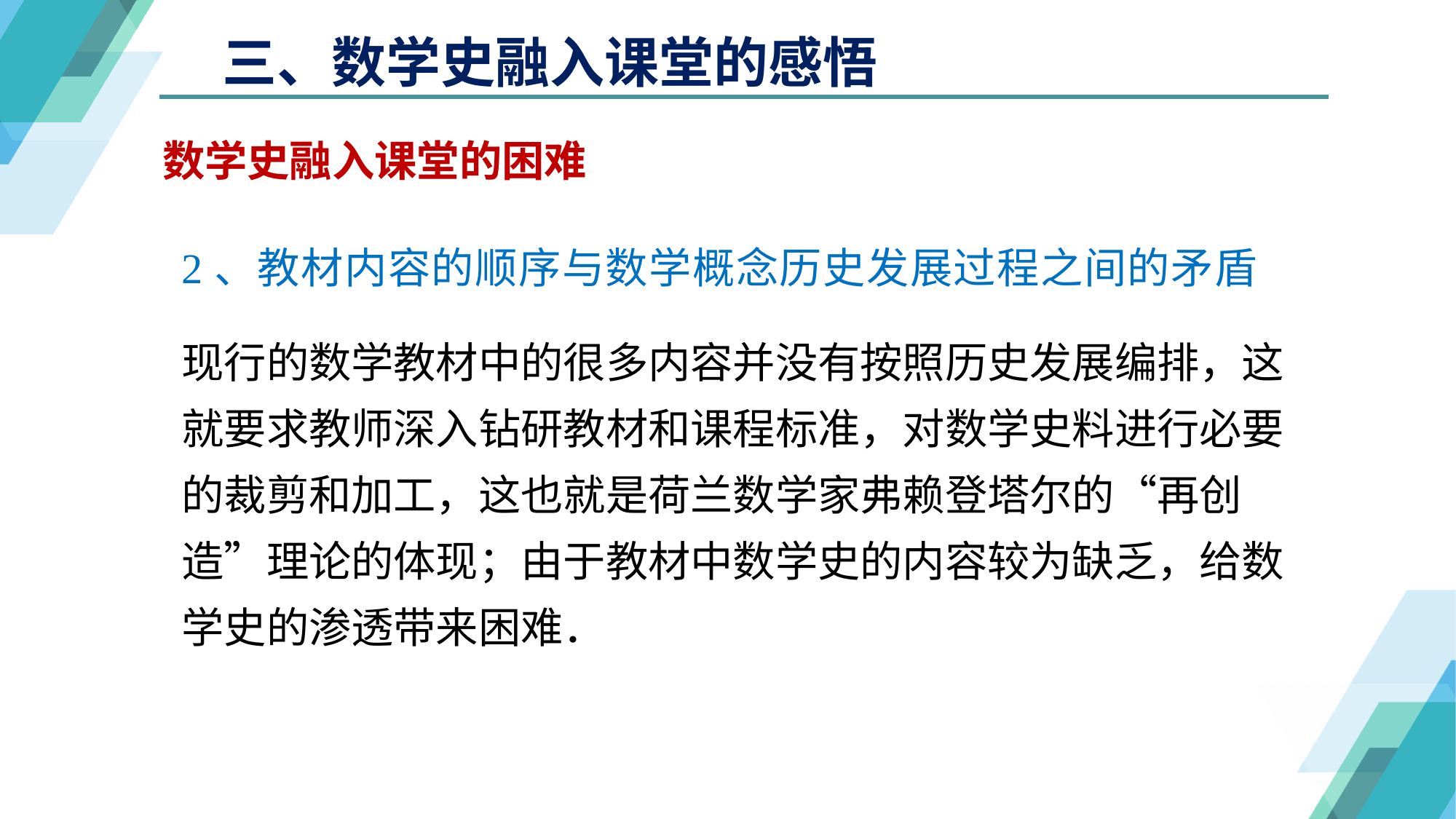

三、数学史融入课堂的感悟
数学史融入课堂的困难
2、教材内容的顺序与数学概念历史发展过程之间的矛盾
现行的数学教材中的很多内容并没有按照历史发展编排，这就要求教师深入钻研教材和课程标准，对数学史料进行必要的裁剪和加工，这也就是荷兰数学家弗赖登塔尔的“再创造”理论的体现；由于教材中数学史的内容较为缺乏，给数学史的渗透带来困难．